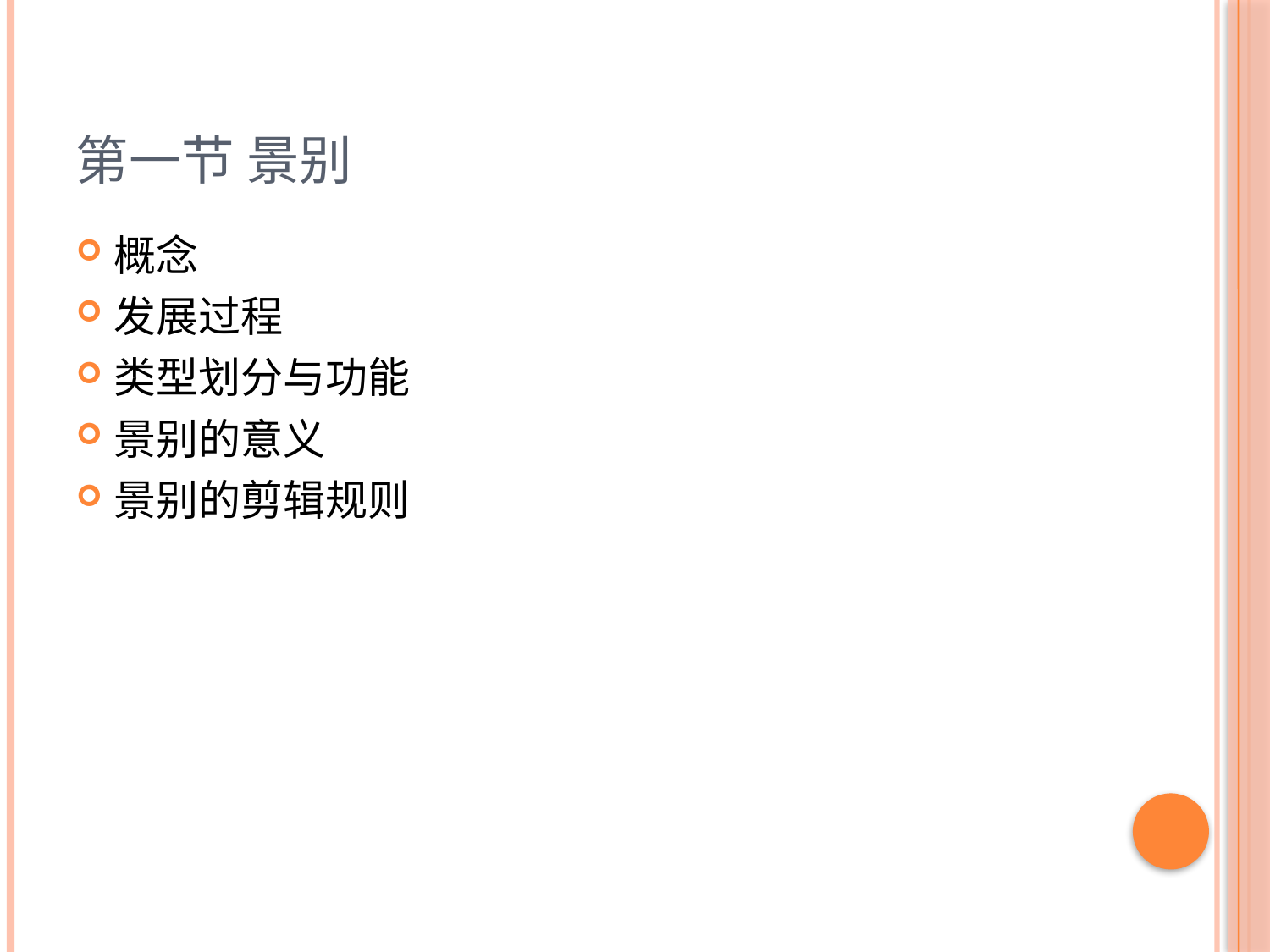

# 第一节 景别
概念
发展过程
类型划分与功能
景别的意义
景别的剪辑规则